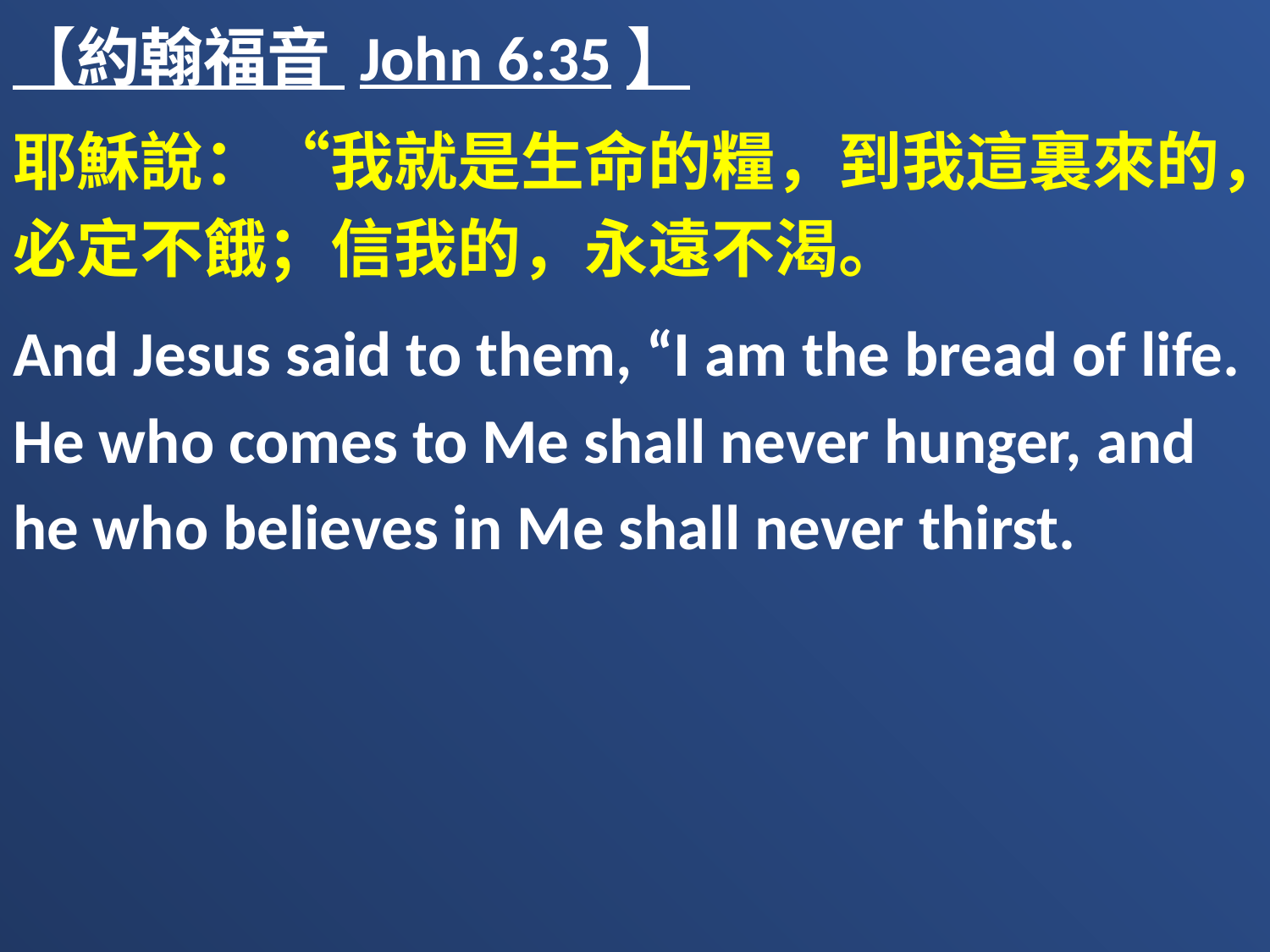

【約翰福音 John 6:35】
耶穌說：“我就是生命的糧，到我這裏來的，必定不餓；信我的，永遠不渴。
And Jesus said to them, “I am the bread of life. He who comes to Me shall never hunger, and he who believes in Me shall never thirst.